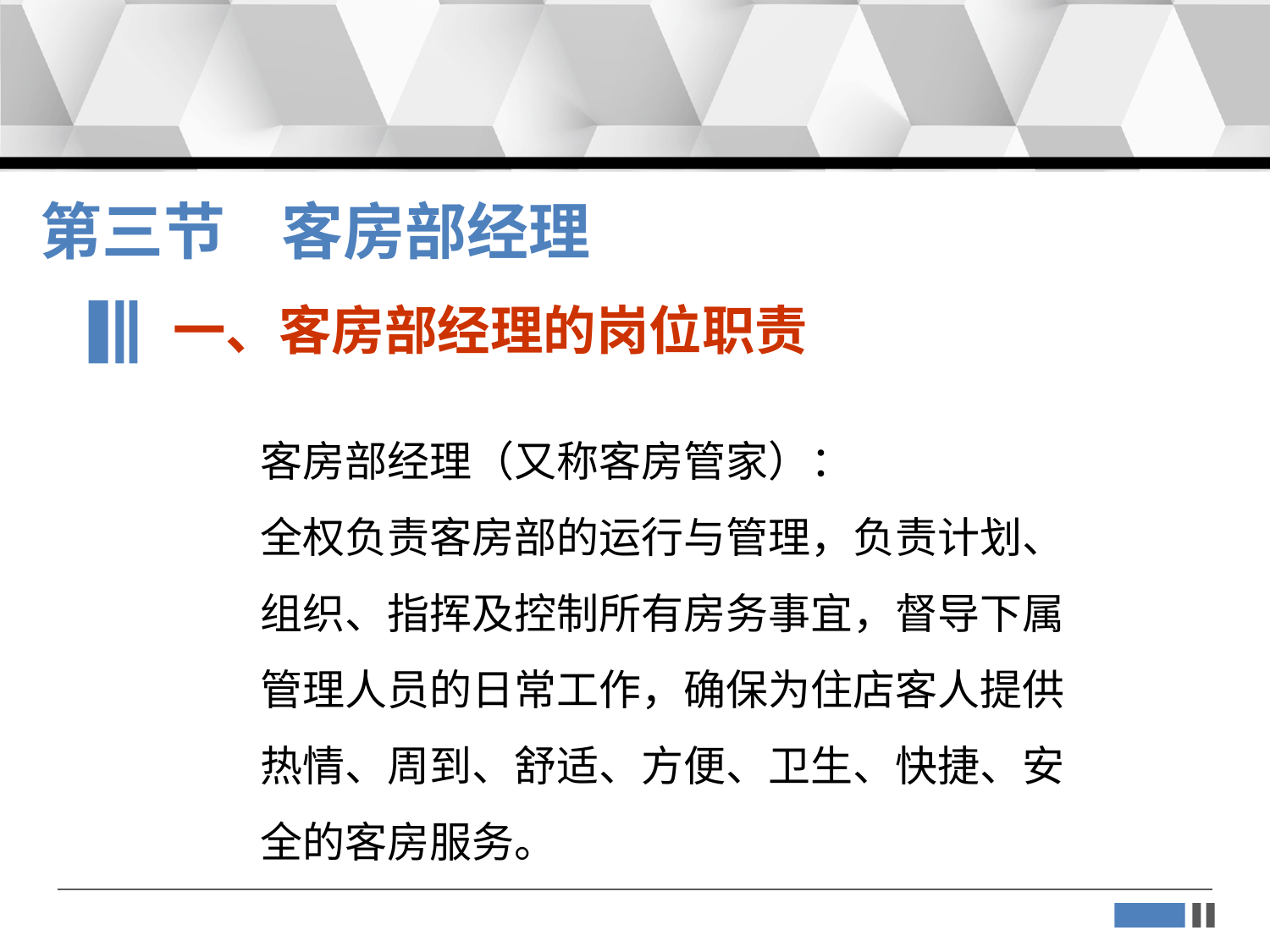

第三节    客房部经理
一、客房部经理的岗位职责

客房部经理（又称客房管家）：
全权负责客房部的运行与管理，负责计划、组织、指挥及控制所有房务事宜，督导下属管理人员的日常工作，确保为住店客人提供热情、周到、舒适、方便、卫生、快捷、安全的客房服务。